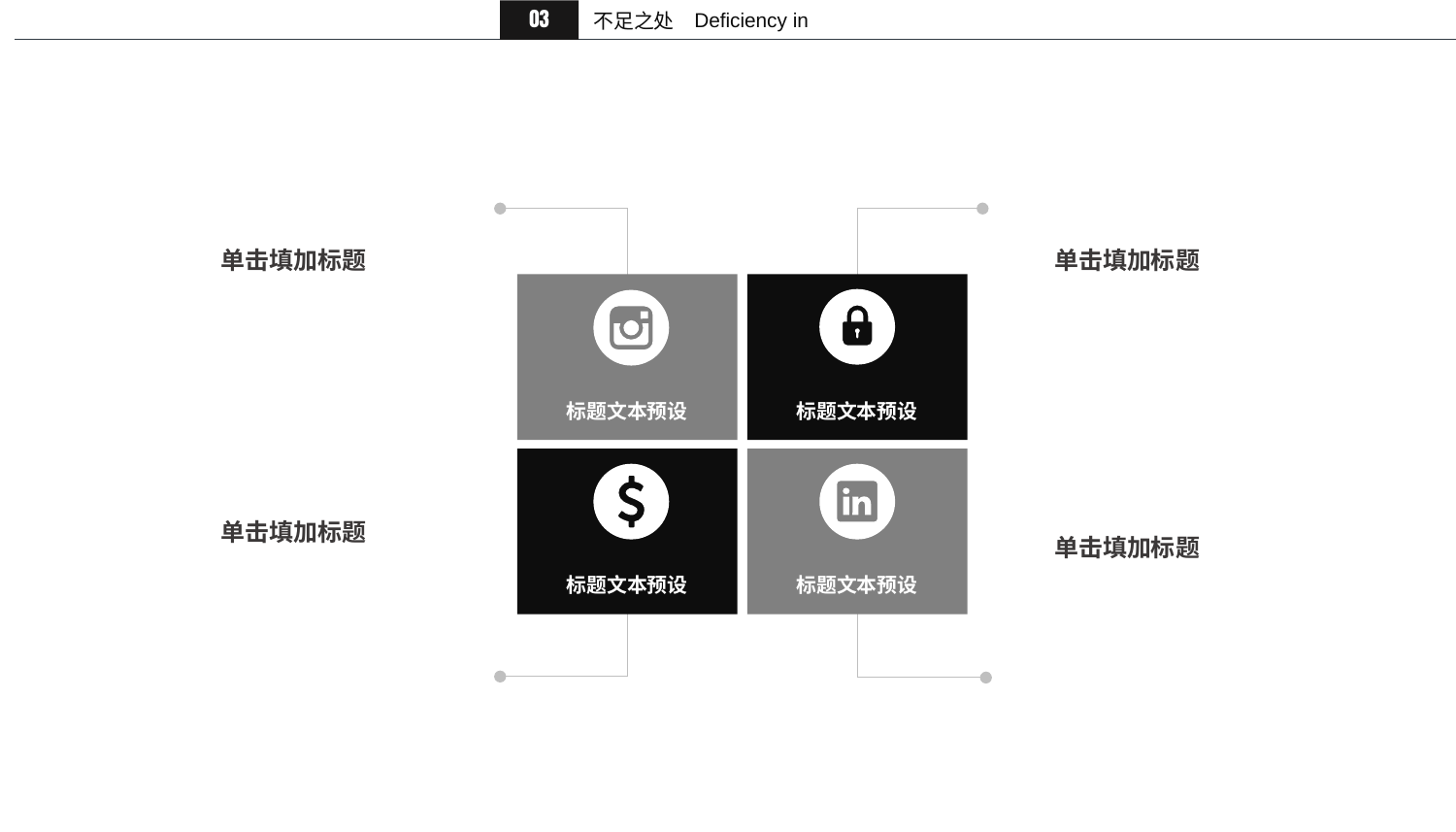

03
Deficiency in
不足之处
标题文本预设
标题文本预设

标题文本预设
标题文本预设

单击填加标题
单击填加标题
单击填加标题
单击填加标题